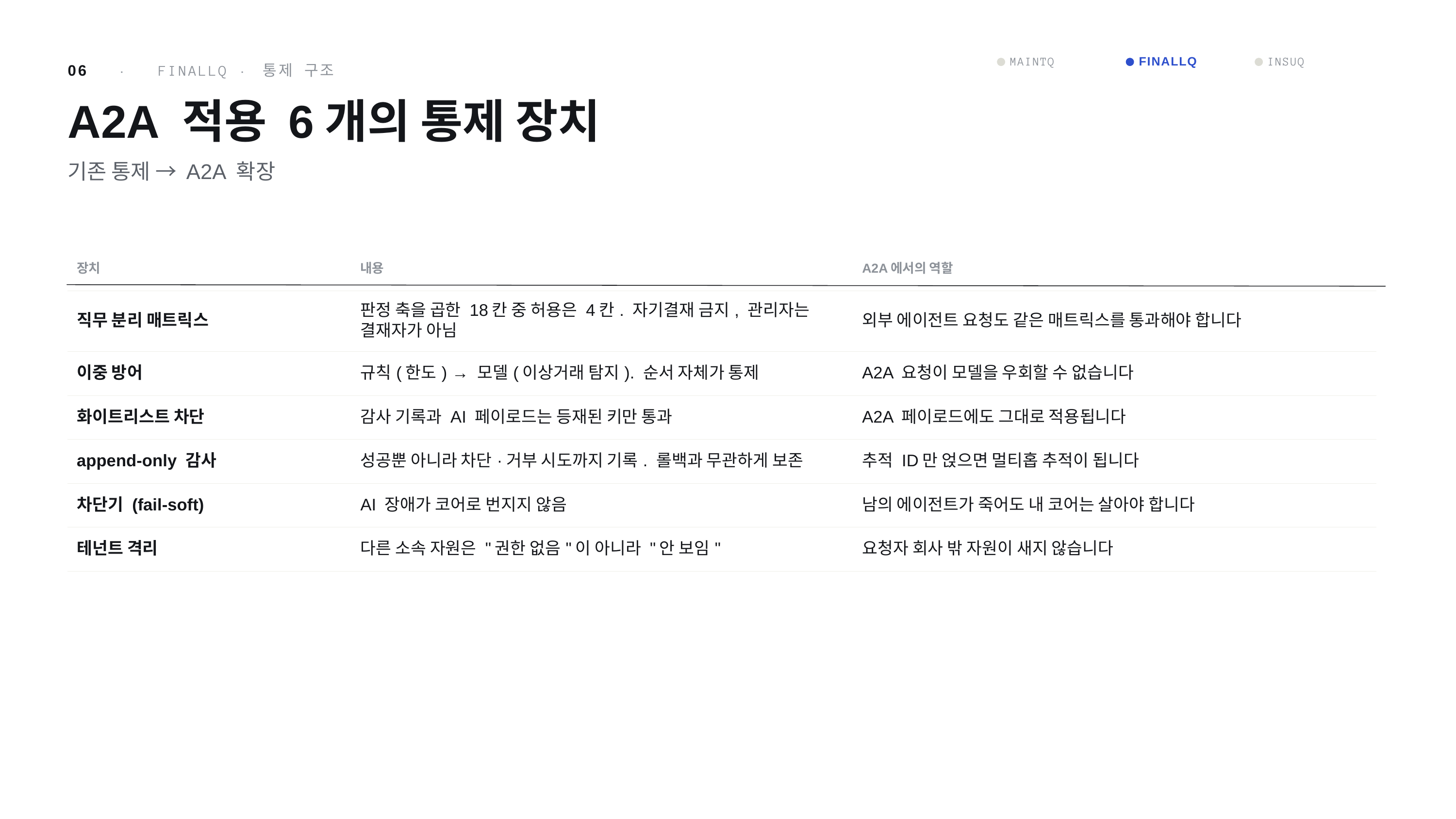

MAINTQ

FINALLQ

INSUQ

06   ·   FINALLQ · 통제 구조

A2A 적용 6개의 통제 장치
기존 통제 → A2A 확장
| 장치 | 내용 | A2A에서의 역할 |
| --- | --- | --- |
| 직무 분리 매트릭스 | 판정 축을 곱한 18칸 중 허용은 4칸. 자기결재 금지, 관리자는 결재자가 아님 | 외부 에이전트 요청도 같은 매트릭스를 통과해야 합니다 |
| 이중 방어 | 규칙(한도) → 모델(이상거래 탐지). 순서 자체가 통제 | A2A 요청이 모델을 우회할 수 없습니다 |
| 화이트리스트 차단 | 감사 기록과 AI 페이로드는 등재된 키만 통과 | A2A 페이로드에도 그대로 적용됩니다 |
| append-only 감사 | 성공뿐 아니라 차단·거부 시도까지 기록. 롤백과 무관하게 보존 | 추적 ID만 얹으면 멀티홉 추적이 됩니다 |
| 차단기 (fail-soft) | AI 장애가 코어로 번지지 않음 | 남의 에이전트가 죽어도 내 코어는 살아야 합니다 |
| 테넌트 격리 | 다른 소속 자원은 "권한 없음"이 아니라 "안 보임" | 요청자 회사 밖 자원이 새지 않습니다 |